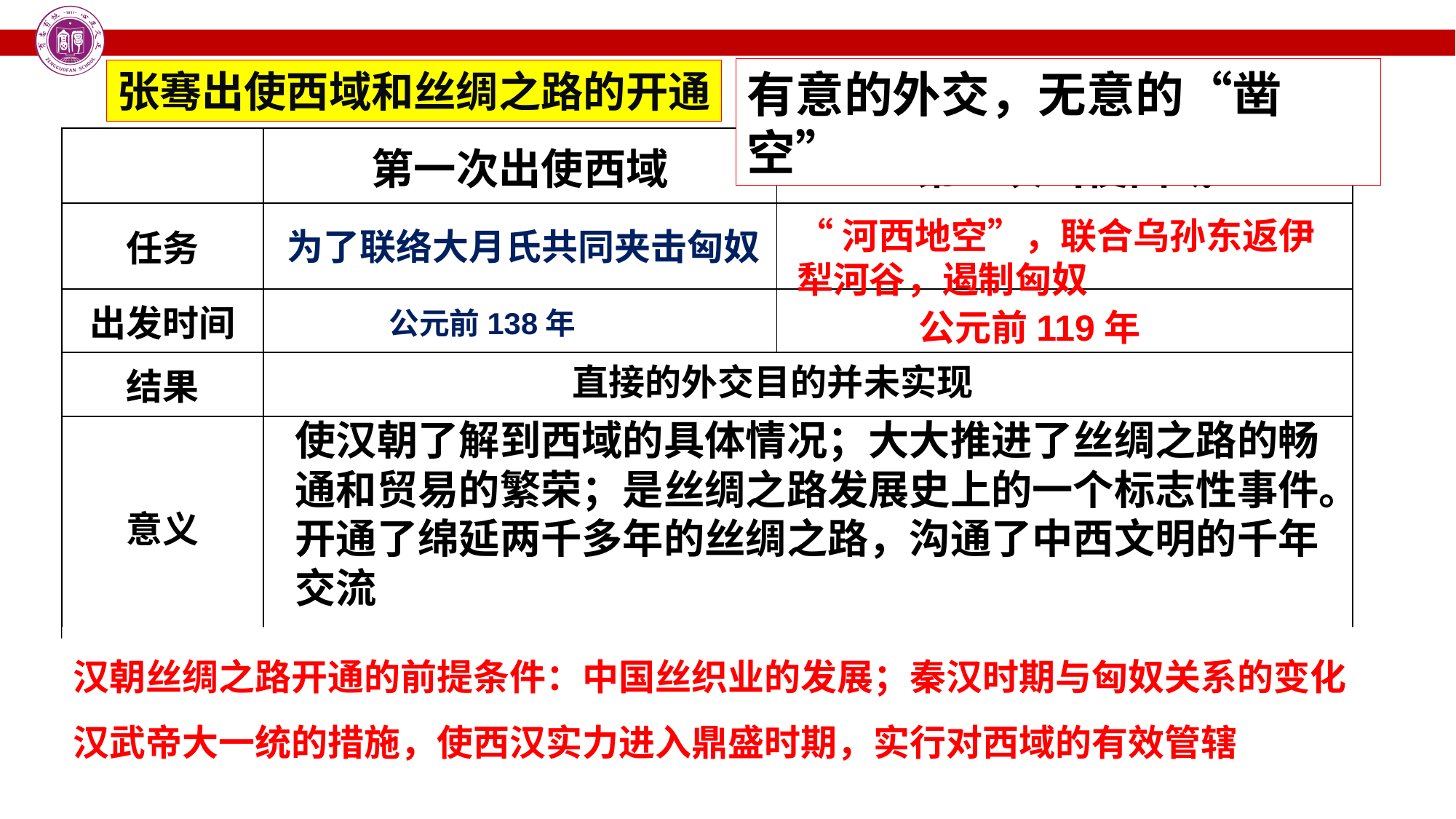

有意的外交，无意的“凿空”
张骞出使西域和丝绸之路的开通
|  | 第一次出使西域 | 第二次出使西域 |
| --- | --- | --- |
| 任务 |  |  |
| 出发时间 |  |  |
| 结果 |  |  |
| 意义 |  |  |
“河西地空”，联合乌孙东返伊犁河谷，遏制匈奴
为了联络大月氏共同夹击匈奴
公元前138年
公元前119年
直接的外交目的并未实现
使汉朝了解到西域的具体情况；大大推进了丝绸之路的畅通和贸易的繁荣；是丝绸之路发展史上的一个标志性事件。开通了绵延两千多年的丝绸之路，沟通了中西文明的千年交流
汉朝丝绸之路开通的前提条件：中国丝织业的发展；秦汉时期与匈奴关系的变化汉武帝大一统的措施，使西汉实力进入鼎盛时期，实行对西域的有效管辖